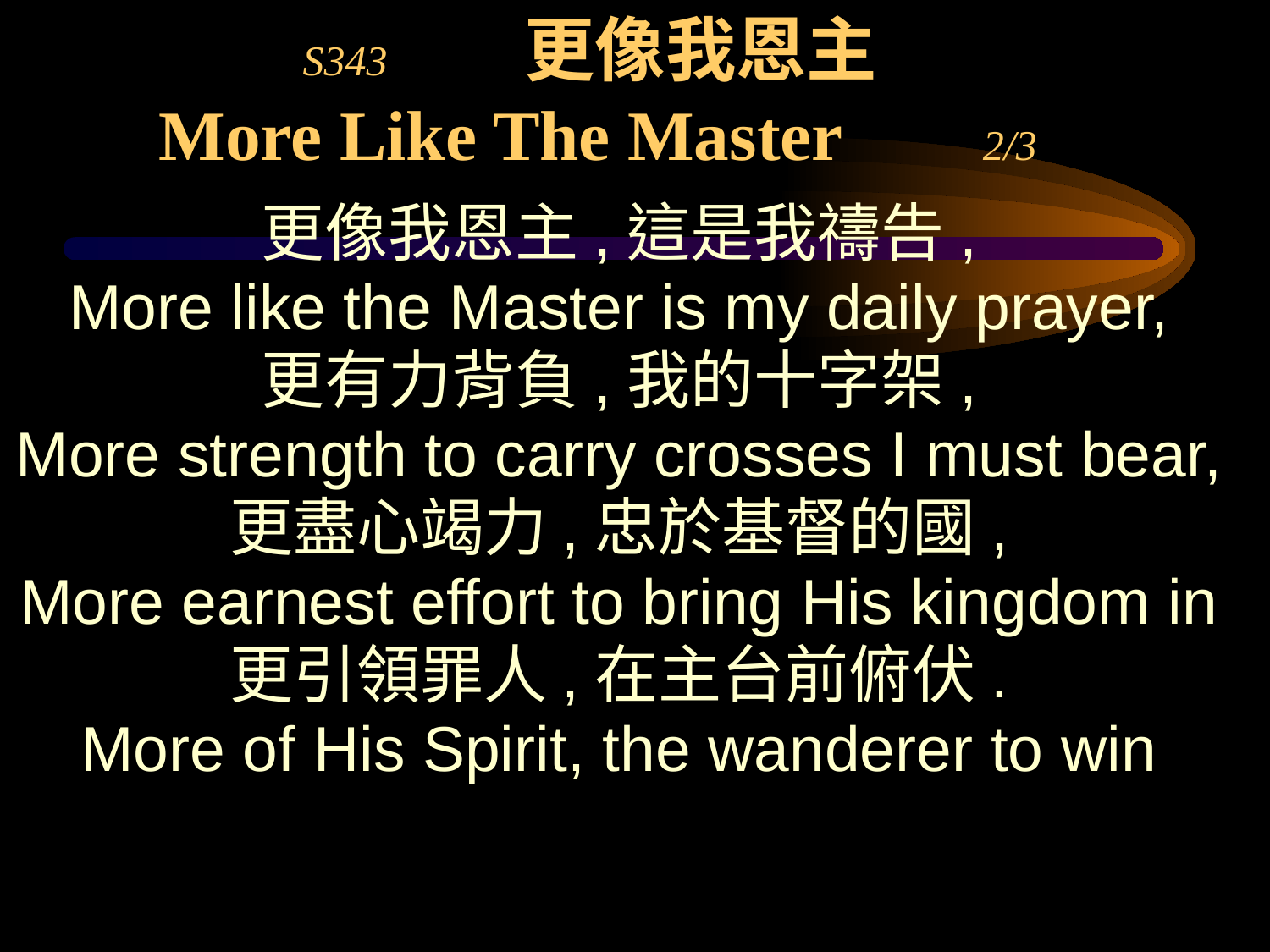

# S343            更像我恩主 More Like The Master        2/3
更像我恩主,這是我禱告,
More like the Master is my daily prayer,
更有力背負,我的十字架,
More strength to carry crosses I must bear,
更盡心竭力,忠於基督的國,
More earnest effort to bring His kingdom in
更引領罪人,在主台前俯伏.
More of His Spirit, the wanderer to win